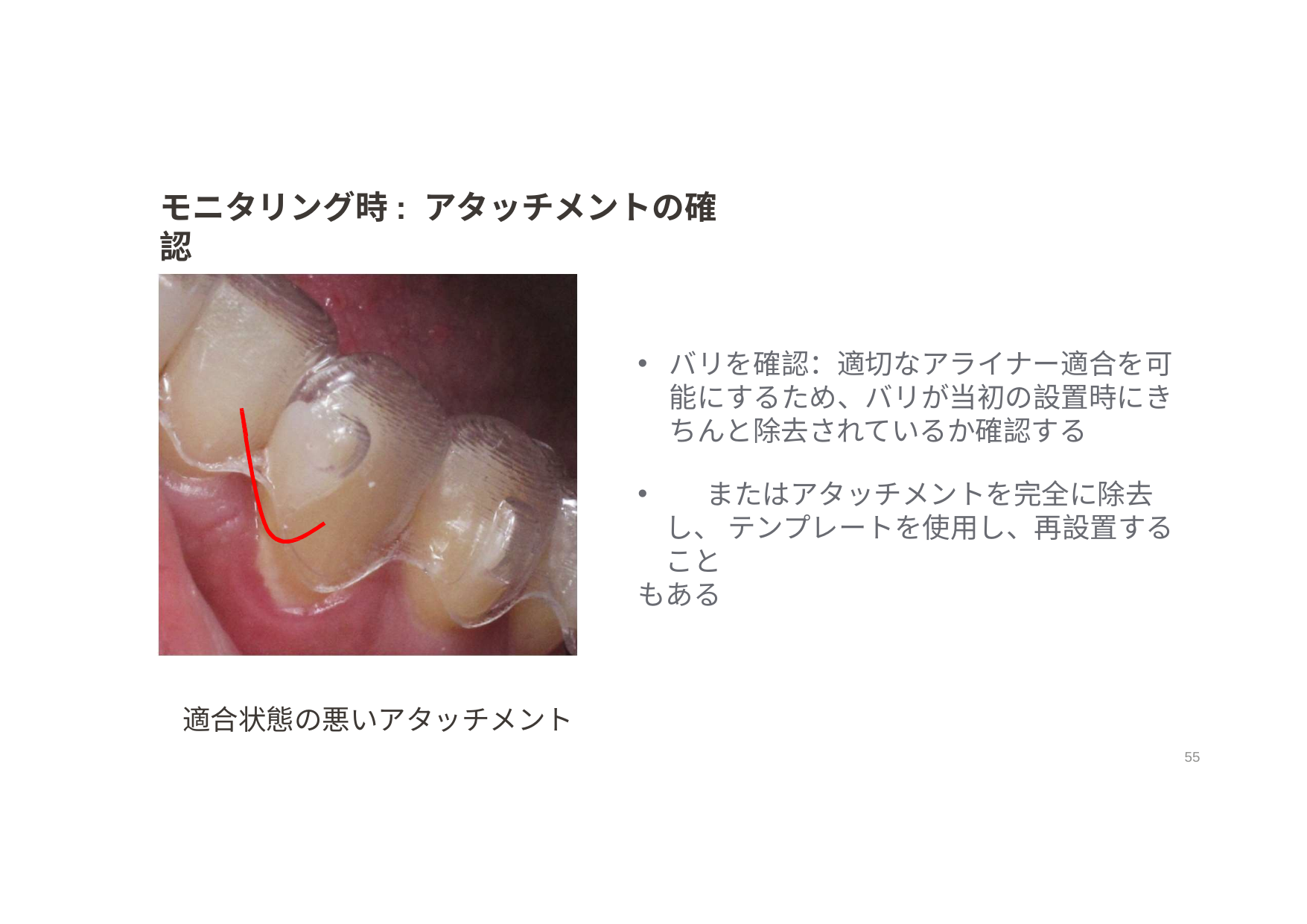

# モニタリング時: アタッチメントの確認

バリを確認：適切なアライナー適合を可 能にするため、バリが当初の設置時にき ちんと除去されているか確認する

	またはアタッチメントを完全に除去し、 テンプレートを使用し、再設置すること
もある
適合状態の悪いアタッチメント
55